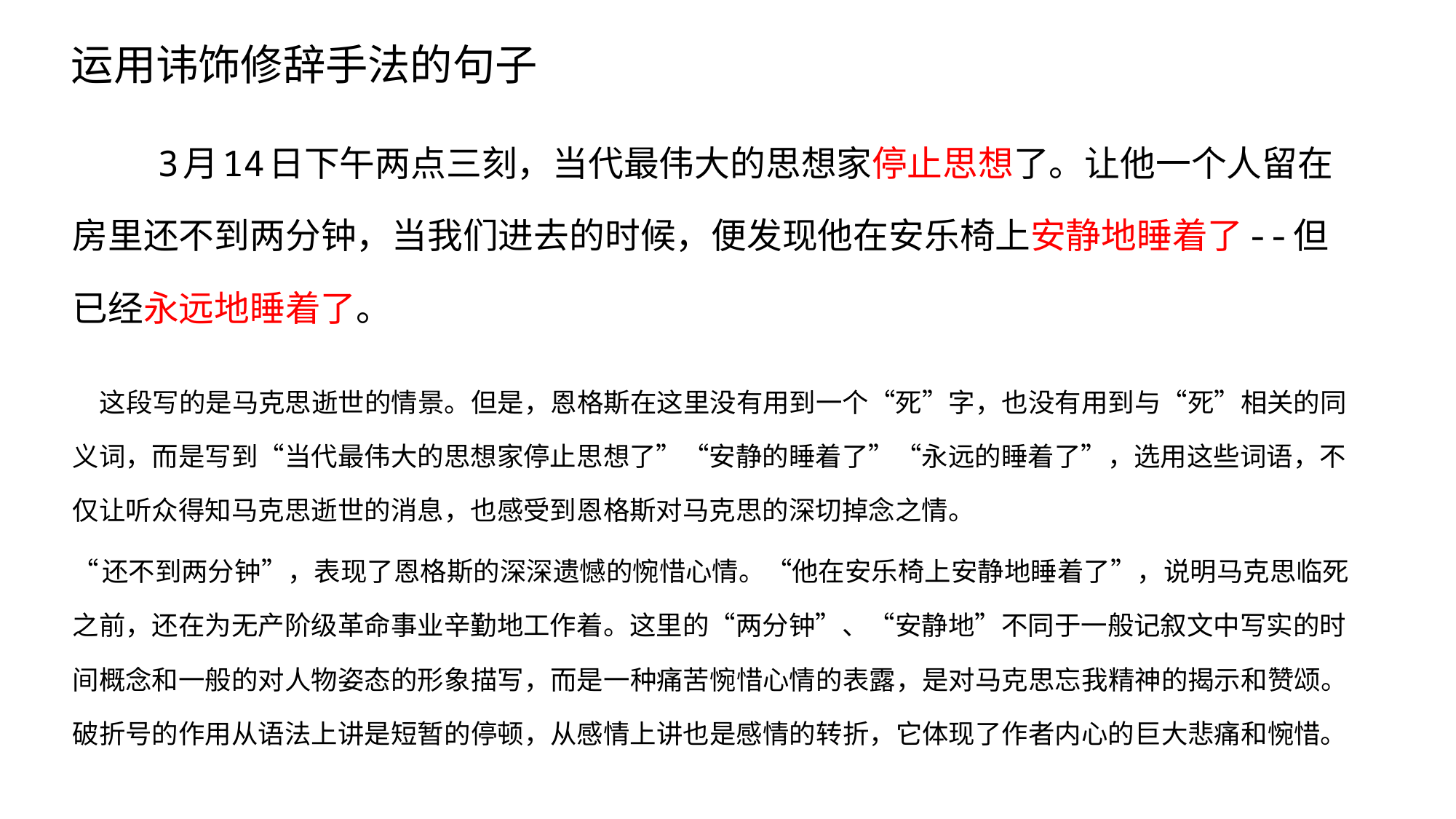

# 运用讳饰修辞手法的句子
    3月14日下午两点三刻，当代最伟大的思想家停止思想了。让他一个人留在房里还不到两分钟，当我们进去的时候，便发现他在安乐椅上安静地睡着了--但已经永远地睡着了。

    这段写的是马克思逝世的情景。但是，恩格斯在这里没有用到一个“死”字，也没有用到与“死”相关的同义词，而是写到“当代最伟大的思想家停止思想了”“安静的睡着了”“永远的睡着了”，选用这些词语，不仅让听众得知马克思逝世的消息，也感受到恩格斯对马克思的深切掉念之情。
“还不到两分钟”，表现了恩格斯的深深遗憾的惋惜心情。“他在安乐椅上安静地睡着了”，说明马克思临死之前，还在为无产阶级革命事业辛勤地工作着。这里的“两分钟”、“安静地”不同于一般记叙文中写实的时间概念和一般的对人物姿态的形象描写，而是一种痛苦惋惜心情的表露，是对马克思忘我精神的揭示和赞颂。破折号的作用从语法上讲是短暂的停顿，从感情上讲也是感情的转折，它体现了作者内心的巨大悲痛和惋惜。